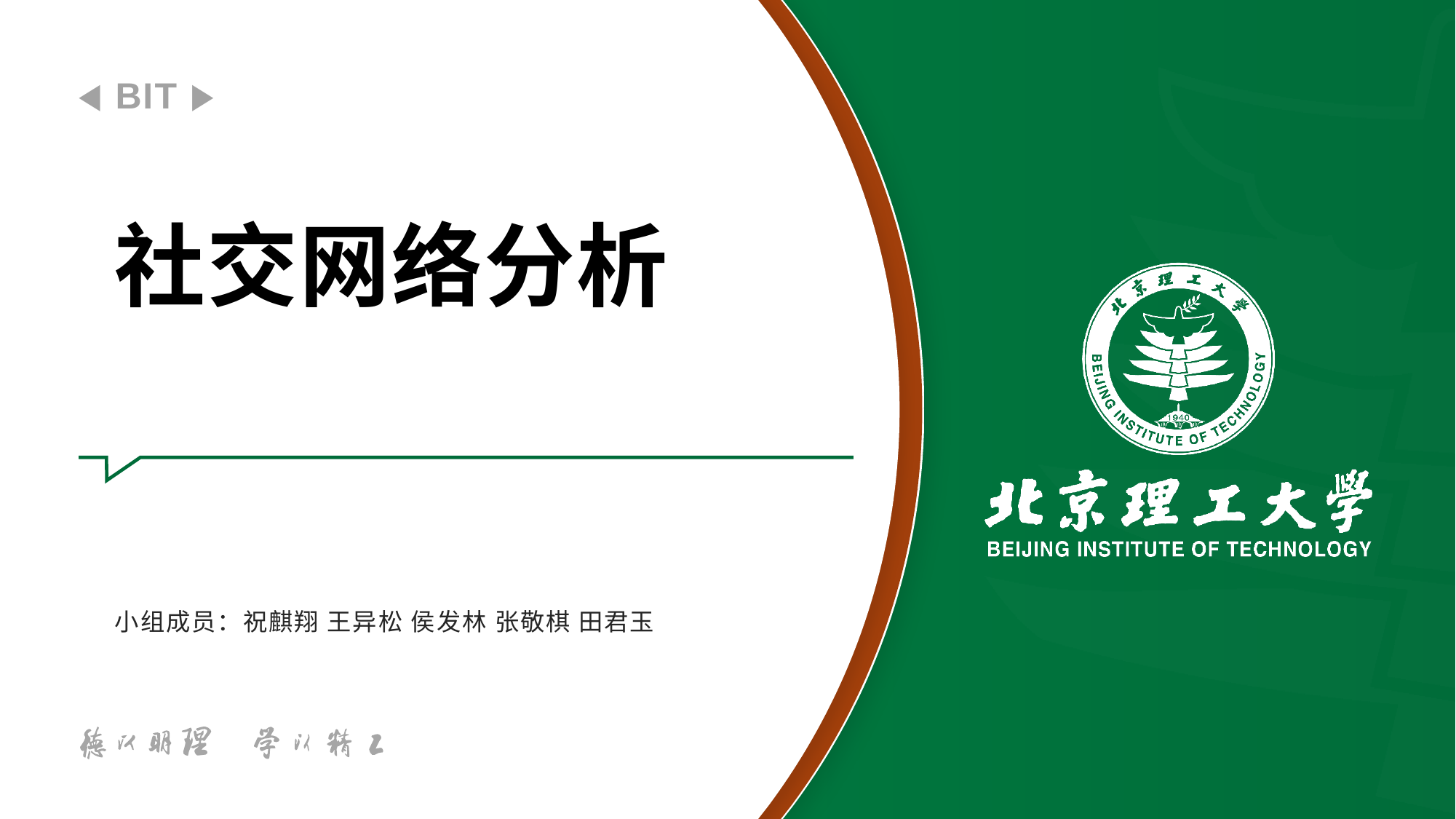

# 社交网络分析
小组成员：祝麒翔 王异松 侯发林 张敬棋 田君玉